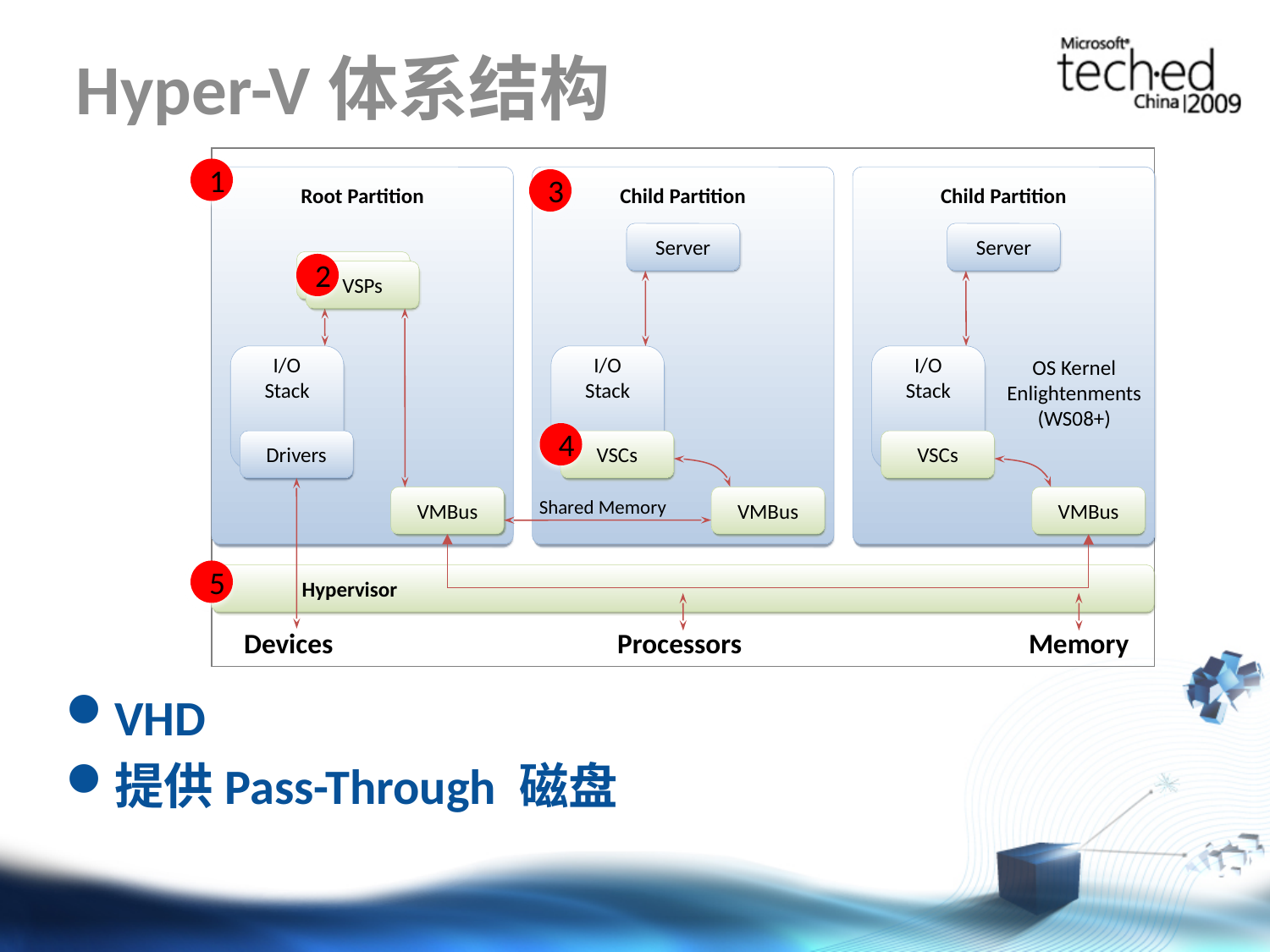

# Hyper-V体系结构

Root Partition
Child Partition
Child Partition

Server
Server
VSPs
VSPs

I/O
Stack
I/O
Stack
I/O
Stack
OS Kernel Enlightenments (WS08+)
Drivers
VSCs
VSCs

VMBus
VMBus
VMBus
Shared Memory

Hypervisor

Devices
Processors
Memory
1
3

VHD
提供Pass-Through 磁盘
2
4
5